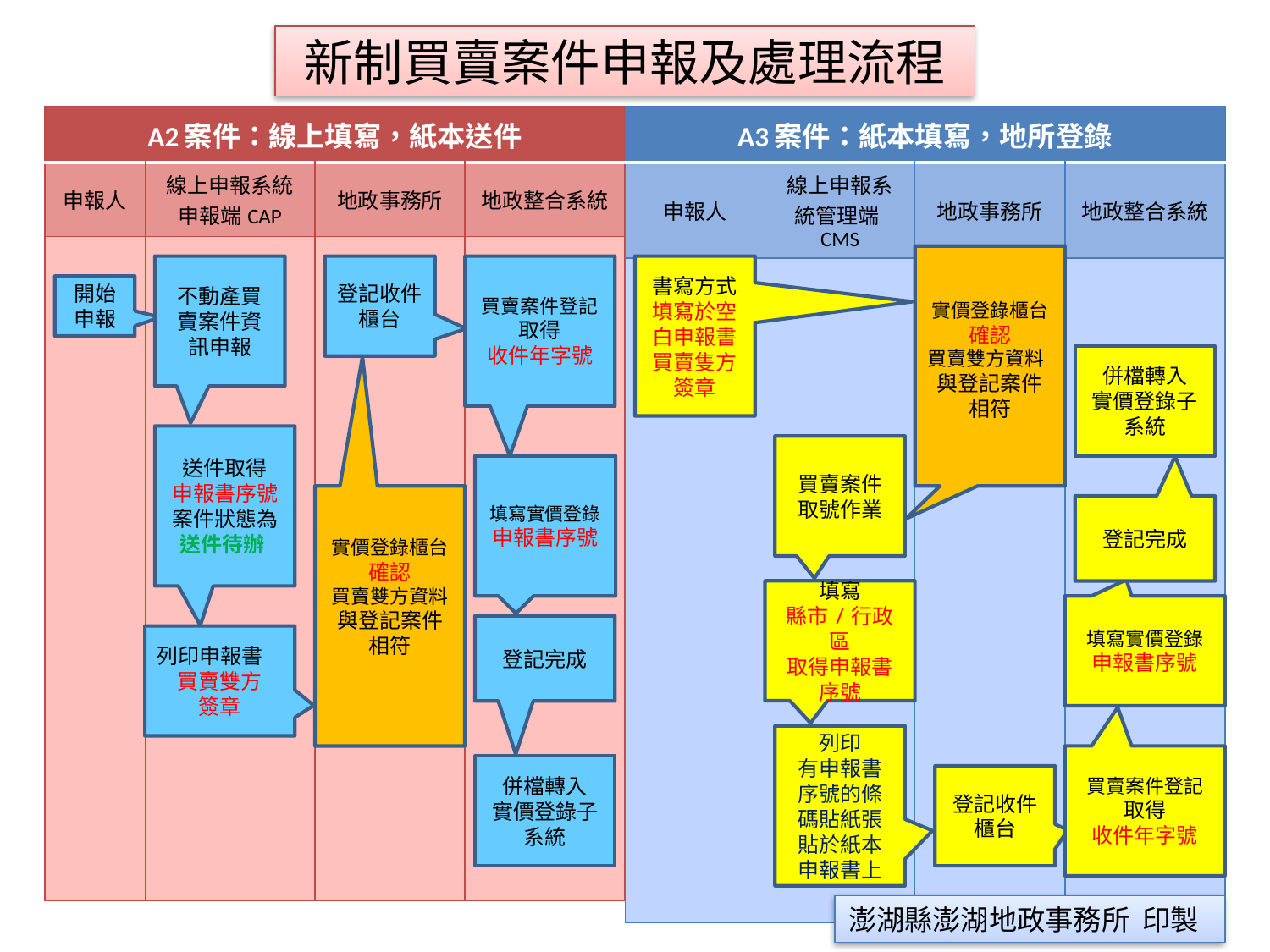

# 新制買賣案件申報及處理流程
| A2案件：線上填寫，紙本送件 |  |  |  |
| --- | --- | --- | --- |
| 申報人 | 線上申報系統 申報端CAP | 地政事務所 | 地政整合系統 |
|  |  |  |  |
| A3案件：紙本填寫，地所登錄 |  |  |  |
| --- | --- | --- | --- |
| 申報人 | 線上申報系統管理端CMS | 地政事務所 | 地政整合系統 |
|  |  |  |  |

實價登錄櫃台
確認
買賣雙方資料
與登記案件相符

不動產買賣案件資訊申報
登記收件櫃台
買賣案件登記
取得
收件年字號
書寫方式填寫於空白申報書買賣隻方簽章
開始申報
併檔轉入
實價登錄子系統
送件取得
申報書序號
案件狀態為
送件待辦
買賣案件
取號作業
填寫實價登錄
申報書序號
實價登錄櫃台
確認
買賣雙方資料
與登記案件相符

登記完成
填寫
縣市/行政區
取得申報書序號
填寫實價登錄
申報書序號
登記完成
列印申報書
買賣雙方
簽章
列印
有申報書序號的條碼貼紙張貼於紙本申報書上
買賣案件登記
取得
收件年字號
併檔轉入
實價登錄子系統
登記收件櫃台
澎湖縣澎湖地政事務所  印製